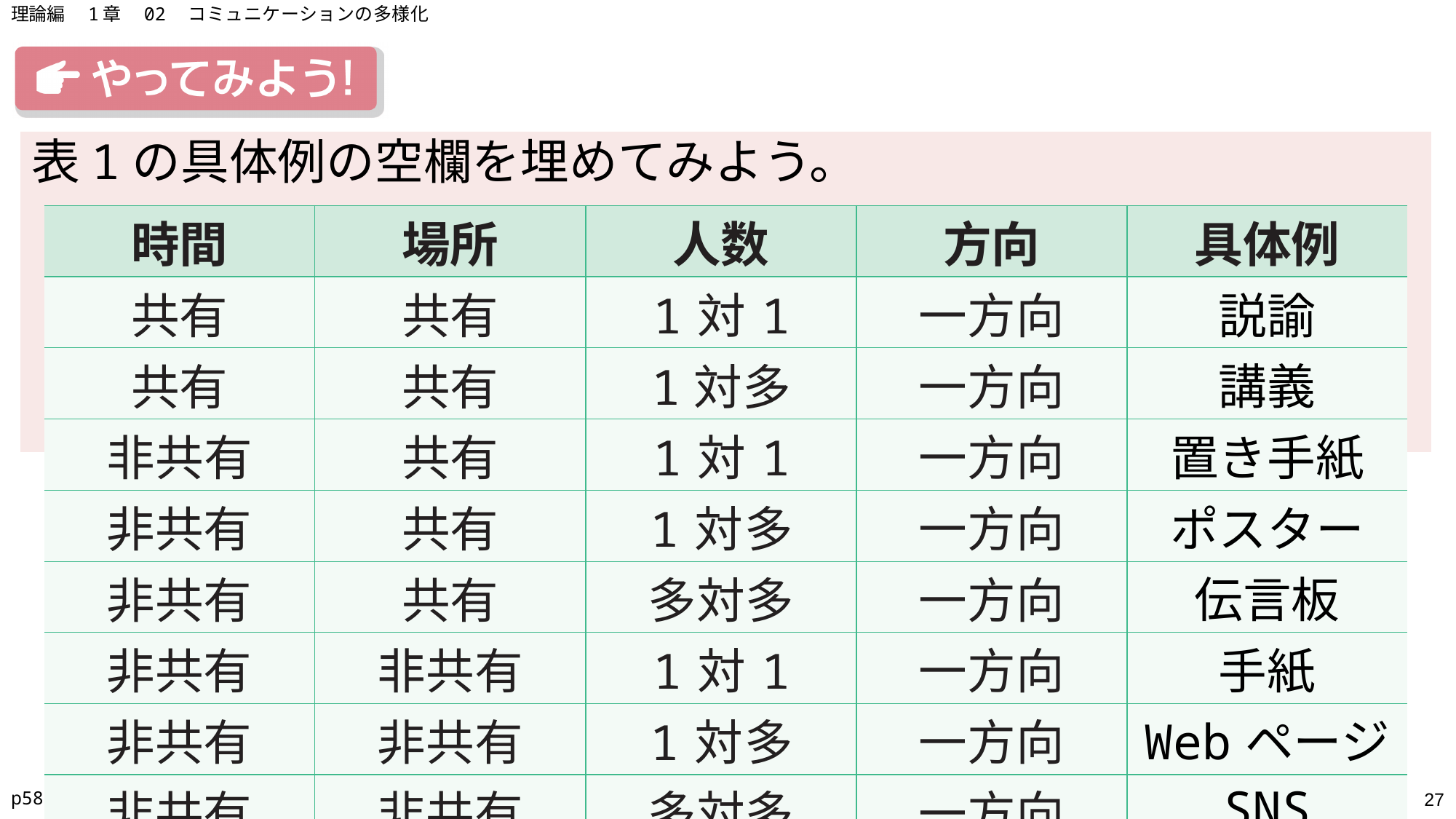

理論編　1章　02　コミュニケーションの多様化

表1の具体例の空欄を埋めてみよう。

| 時間 | 場所 | 人数 | 方向 | 具体例 |
| --- | --- | --- | --- | --- |
| 共有 | 共有 | 1対1 | 一方向 | 説諭 |
| 共有 | 共有 | 1対多 | 一方向 | 講義 |
| 非共有 | 共有 | 1対1 | 一方向 | 置き手紙 |
| 非共有 | 共有 | 1対多 | 一方向 | ポスター |
| 非共有 | 共有 | 多対多 | 一方向 | 伝言板 |
| 非共有 | 非共有 | 1対1 | 一方向 | 手紙 |
| 非共有 | 非共有 | 1対多 | 一方向 | Webページ |
| 非共有 | 非共有 | 多対多 | 一方向 | SNS |

p58
27